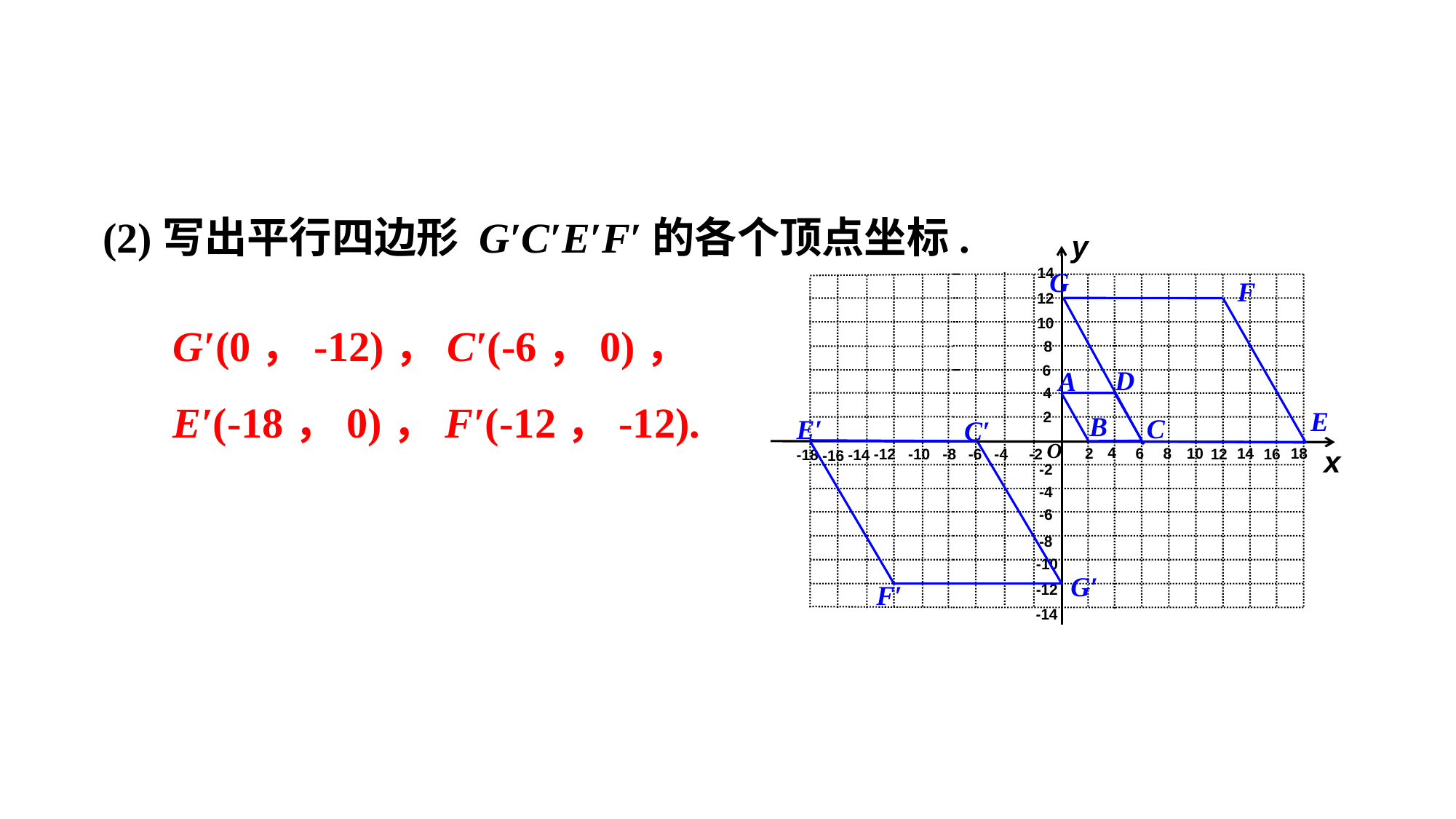

(2)写出平行四边形 G′C′E′F′的各个顶点坐标.
y

14

12

10

8

6

4

2

x
4
2
6
8
10
12
-2
-2

-4

-6

-8

-10

-12

-14

G
F

G′(0，-12)，C′(-6，0)，
E′(-18，0)，F′(-12，-12).

D
A

E
B
C
E′
C′

O
14
18
-12
-10
-4
16
-8
-6
-18
-14
-16

G′
F′